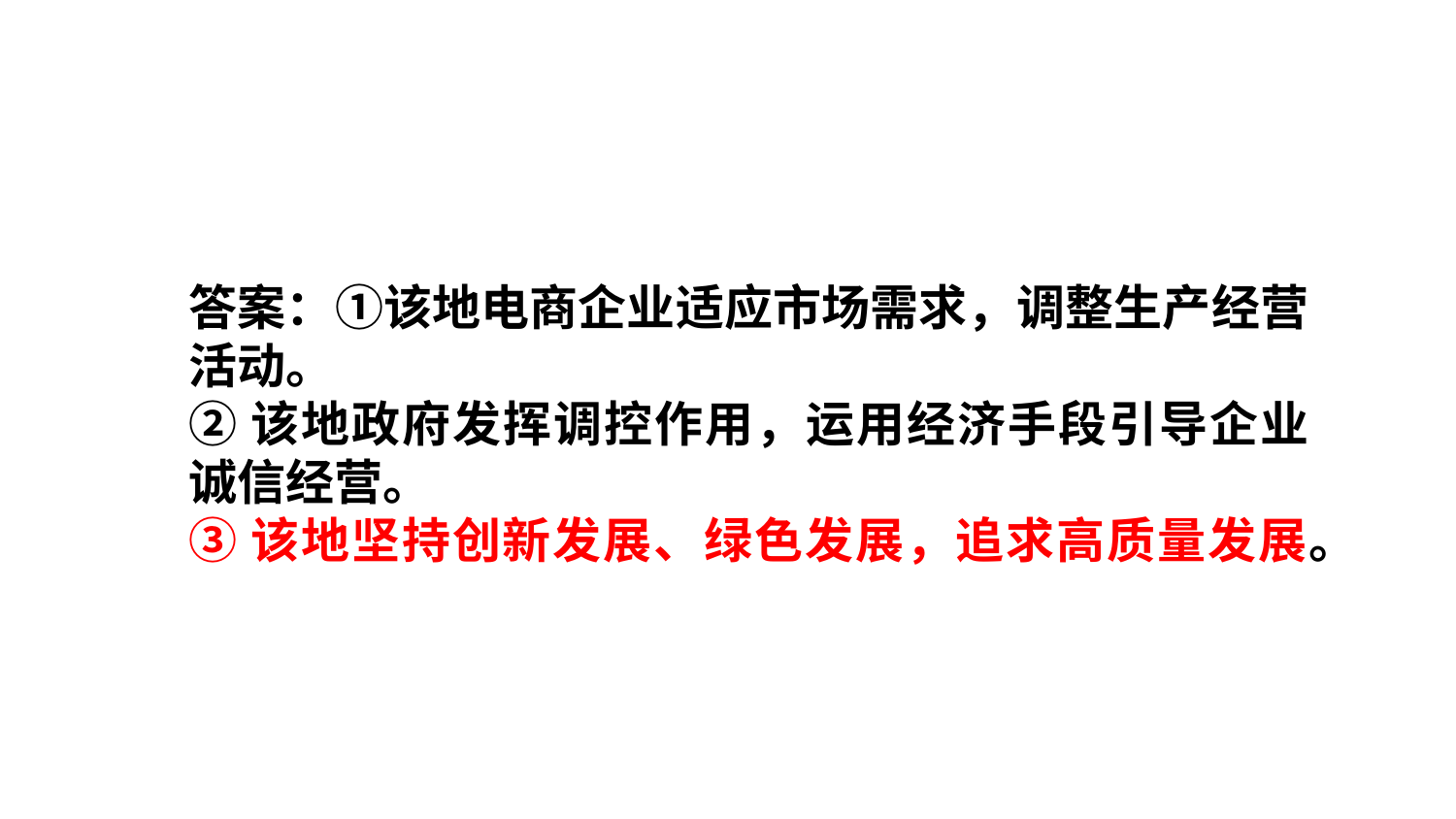

答案：①该地电商企业适应市场需求，调整生产经营活动。
②该地政府发挥调控作用，运用经济手段引导企业诚信经营。
③该地坚持创新发展、绿色发展，追求高质量发展。